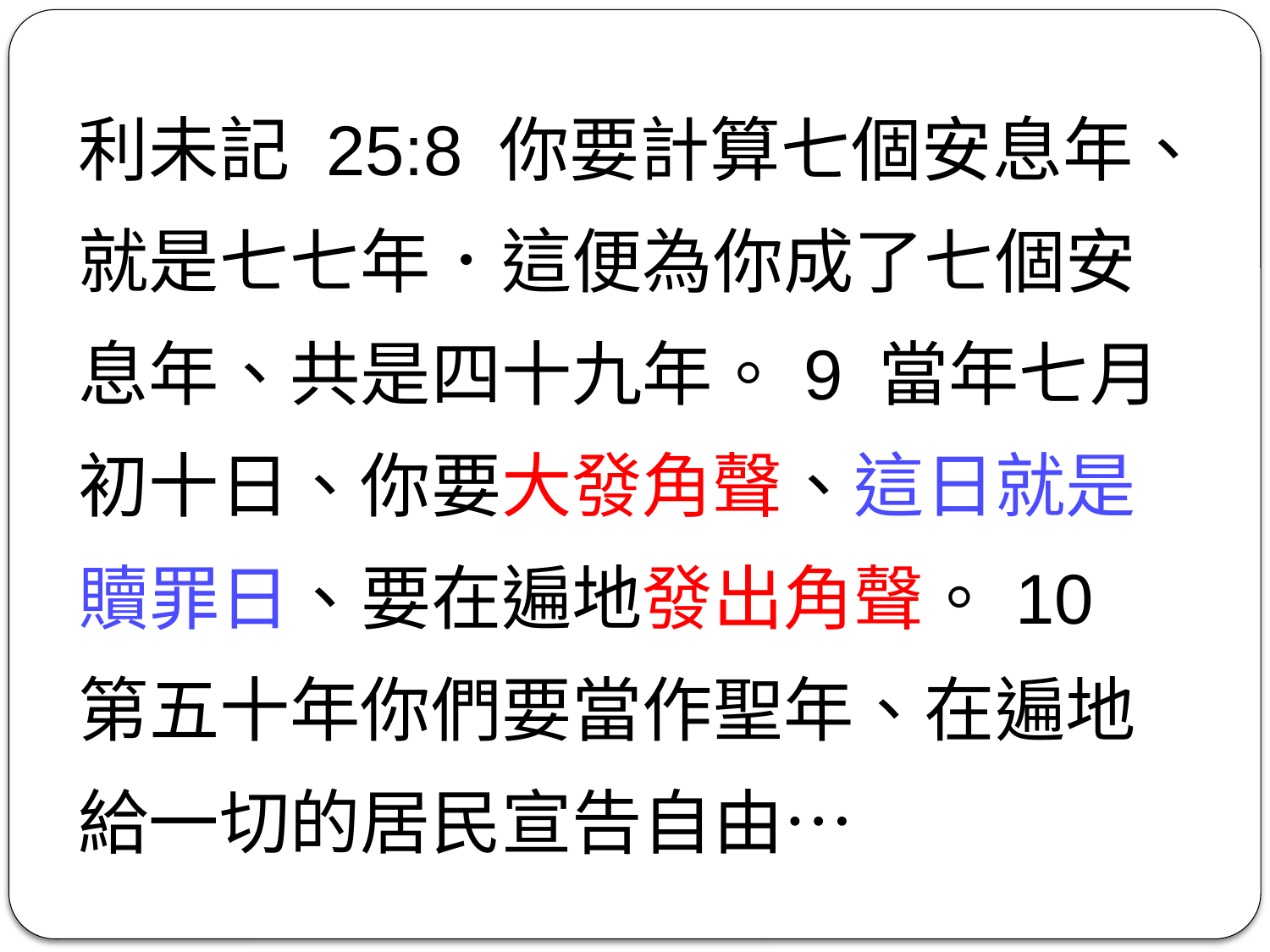

利未記 25:8 你要計算七個安息年、就是七七年．這便為你成了七個安息年、共是四十九年。9 當年七月初十日、你要大發角聲、這日就是贖罪日、要在遍地發出角聲。10 第五十年你們要當作聖年、在遍地給一切的居民宣告自由…